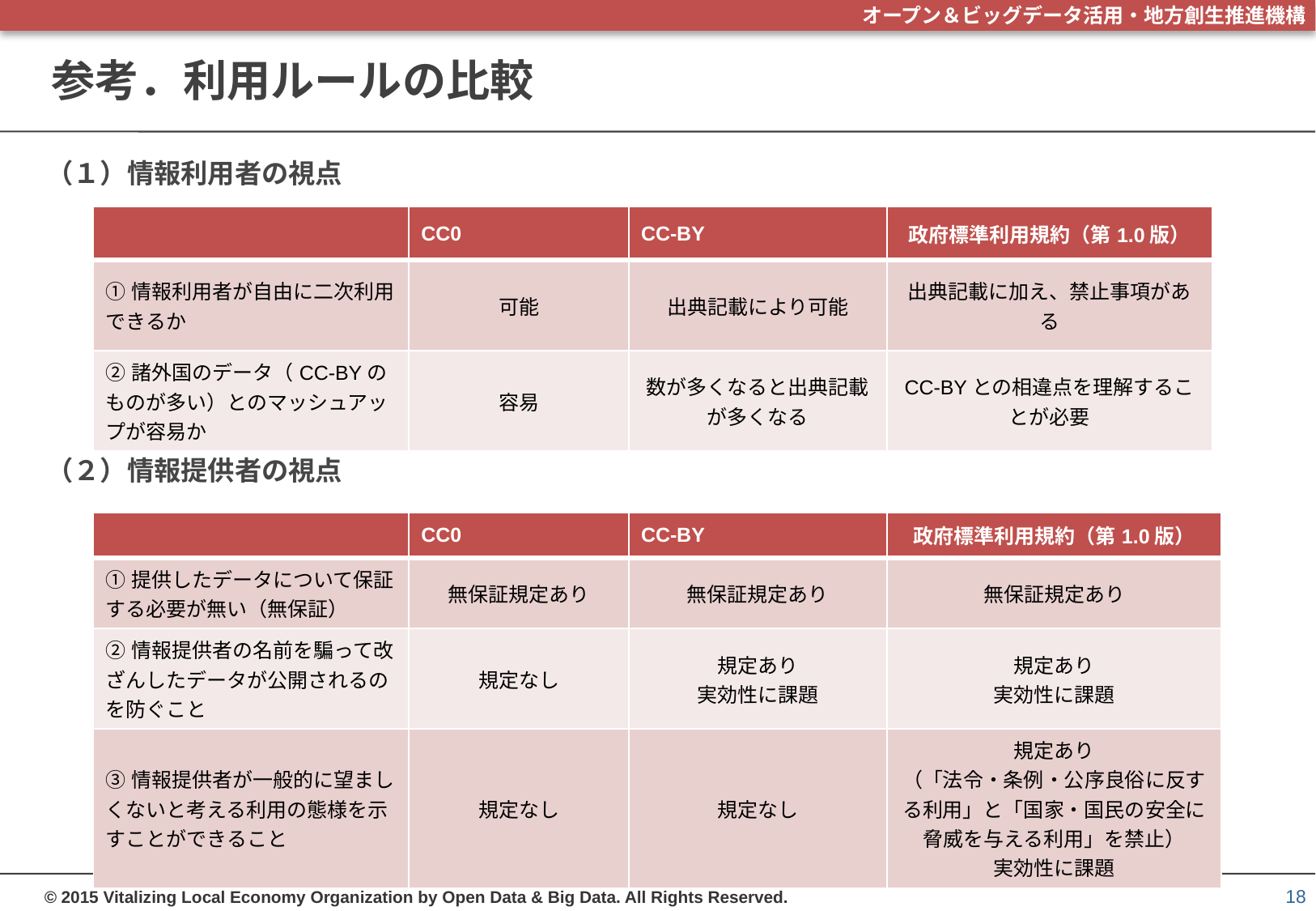

# 参考．利用ルールの比較
（１）情報利用者の視点

（２）情報提供者の視点
|  | CC0 | CC-BY | 政府標準利用規約（第1.0版） |
| --- | --- | --- | --- |
| ①情報利用者が自由に二次利用できるか | 可能 | 出典記載により可能 | 出典記載に加え、禁止事項がある |
| ②諸外国のデータ（CC-BYのものが多い）とのマッシュアップが容易か | 容易 | 数が多くなると出典記載が多くなる | CC-BYとの相違点を理解することが必要 |
|  | CC0 | CC-BY | 政府標準利用規約（第1.0版） |
| --- | --- | --- | --- |
| ①提供したデータについて保証する必要が無い（無保証） | 無保証規定あり | 無保証規定あり | 無保証規定あり |
| ②情報提供者の名前を騙って改ざんしたデータが公開されるのを防ぐこと | 規定なし | 規定あり 実効性に課題 | 規定あり 実効性に課題 |
| ③情報提供者が一般的に望ましくないと考える利用の態様を示すことができること | 規定なし | 規定なし | 規定あり （「法令・条例・公序良俗に反する利用」と「国家・国民の安全に脅威を与える利用」を禁止） 実効性に課題 |
18